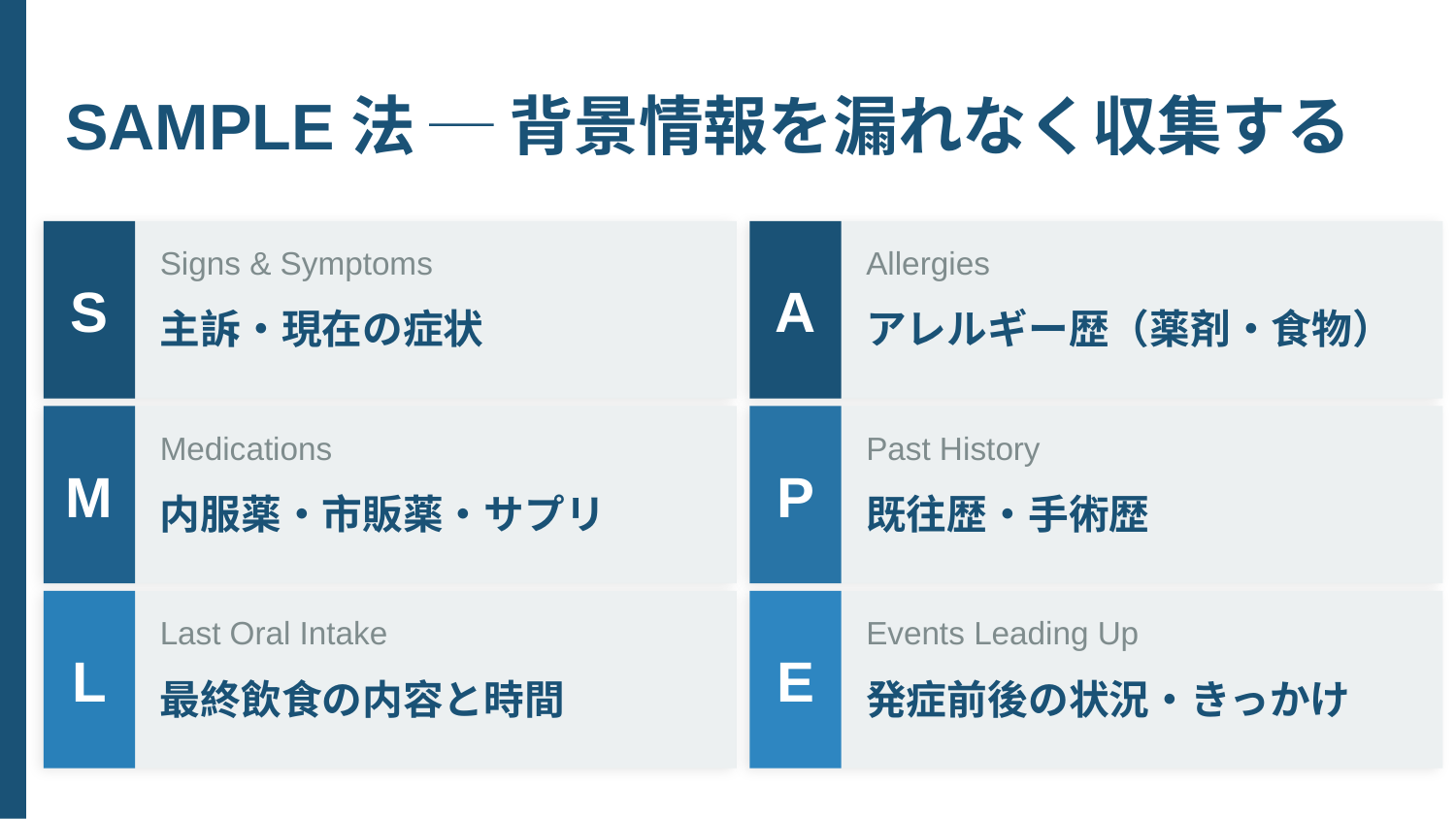

SAMPLE法 ─ 背景情報を漏れなく収集する

S

A

Signs & Symptoms
Allergies
主訴・現在の症状
アレルギー歴（薬剤・食物）

M

P

Medications
Past History
内服薬・市販薬・サプリ
既往歴・手術歴

L

E

Last Oral Intake
Events Leading Up
最終飲食の内容と時間
発症前後の状況・きっかけ